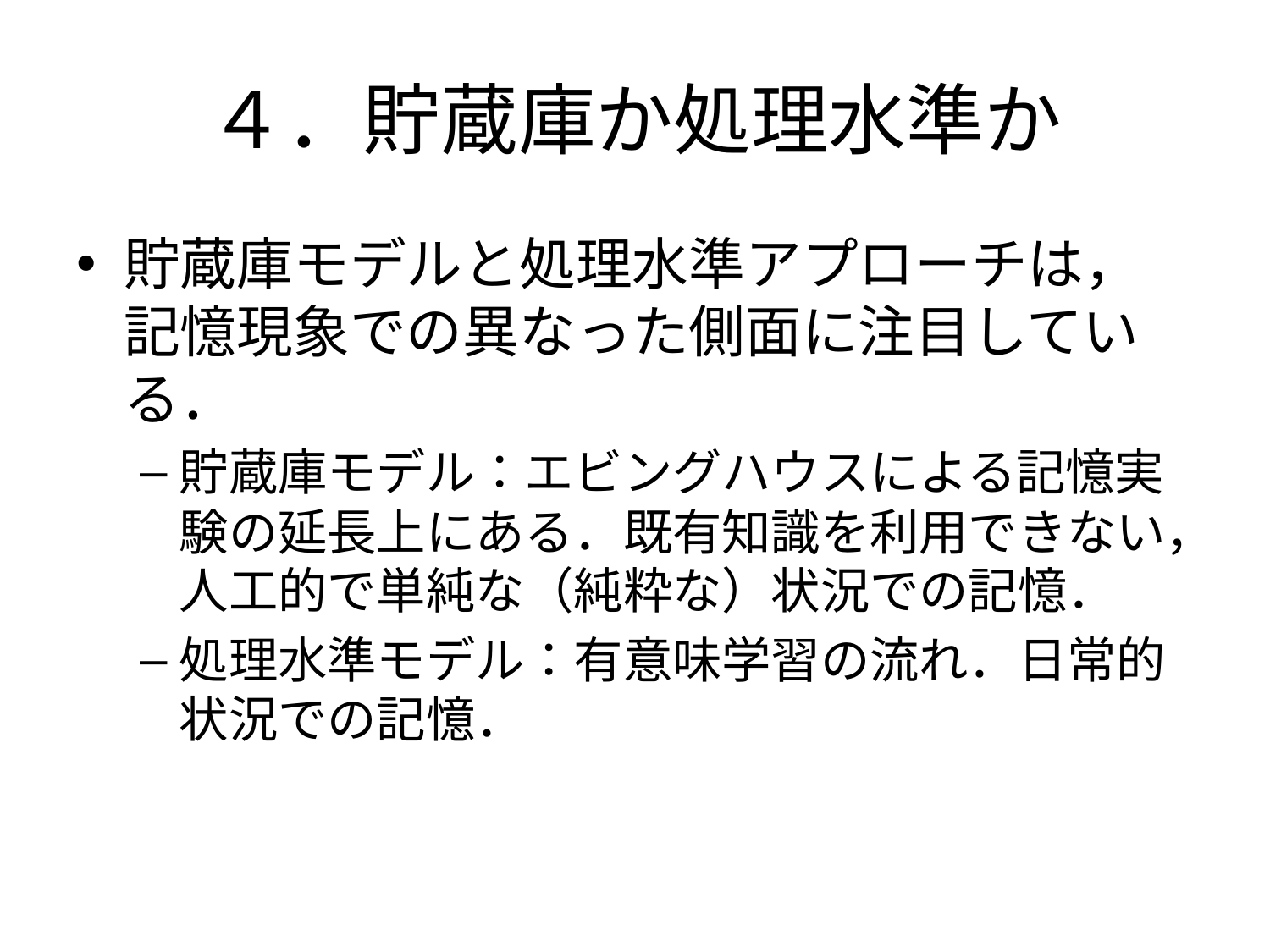

# ４．貯蔵庫か処理水準か
貯蔵庫モデルと処理水準アプローチは，記憶現象での異なった側面に注目している．
貯蔵庫モデル：エビングハウスによる記憶実験の延長上にある．既有知識を利用できない，人工的で単純な（純粋な）状況での記憶．
処理水準モデル：有意味学習の流れ．日常的状況での記憶．